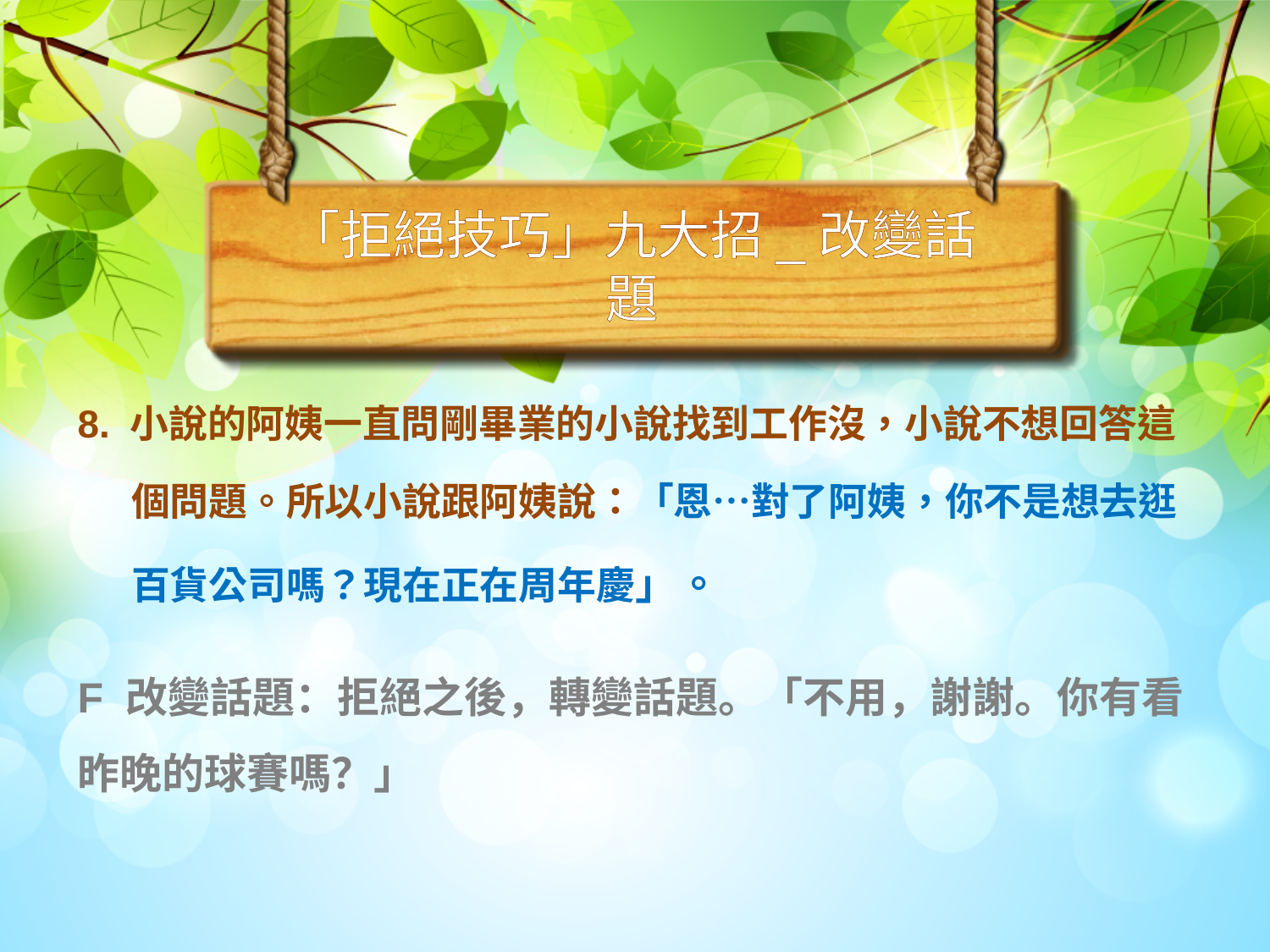

# 「拒絕技巧」九大招_改變話題
8. 小說的阿姨一直問剛畢業的小說找到工作沒，小說不想回答這
     個問題。所以小說跟阿姨說：「恩…對了阿姨，你不是想去逛
     百貨公司嗎？現在正在周年慶」。

F 改變話題：拒絕之後，轉變話題。「不用，謝謝。你有看昨晚的球賽嗎？」